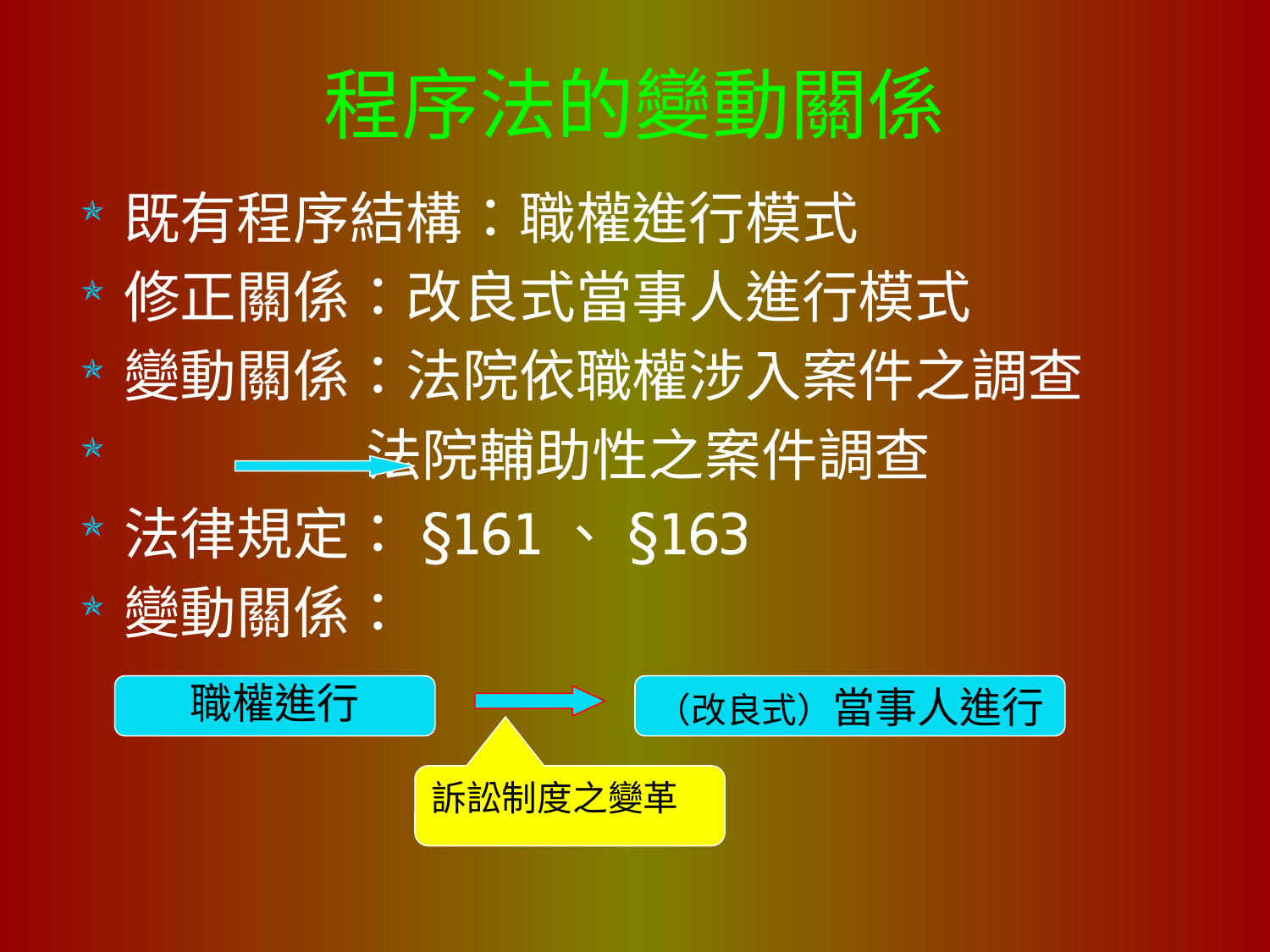

# 程序法的變動關係
既有程序結構：職權進行模式
修正關係：改良式當事人進行模式
變動關係：法院依職權涉入案件之調查
                  法院輔助性之案件調查
法律規定：§161、§163
變動關係：

職權進行
（改良式）當事人進行

訴訟制度之變革